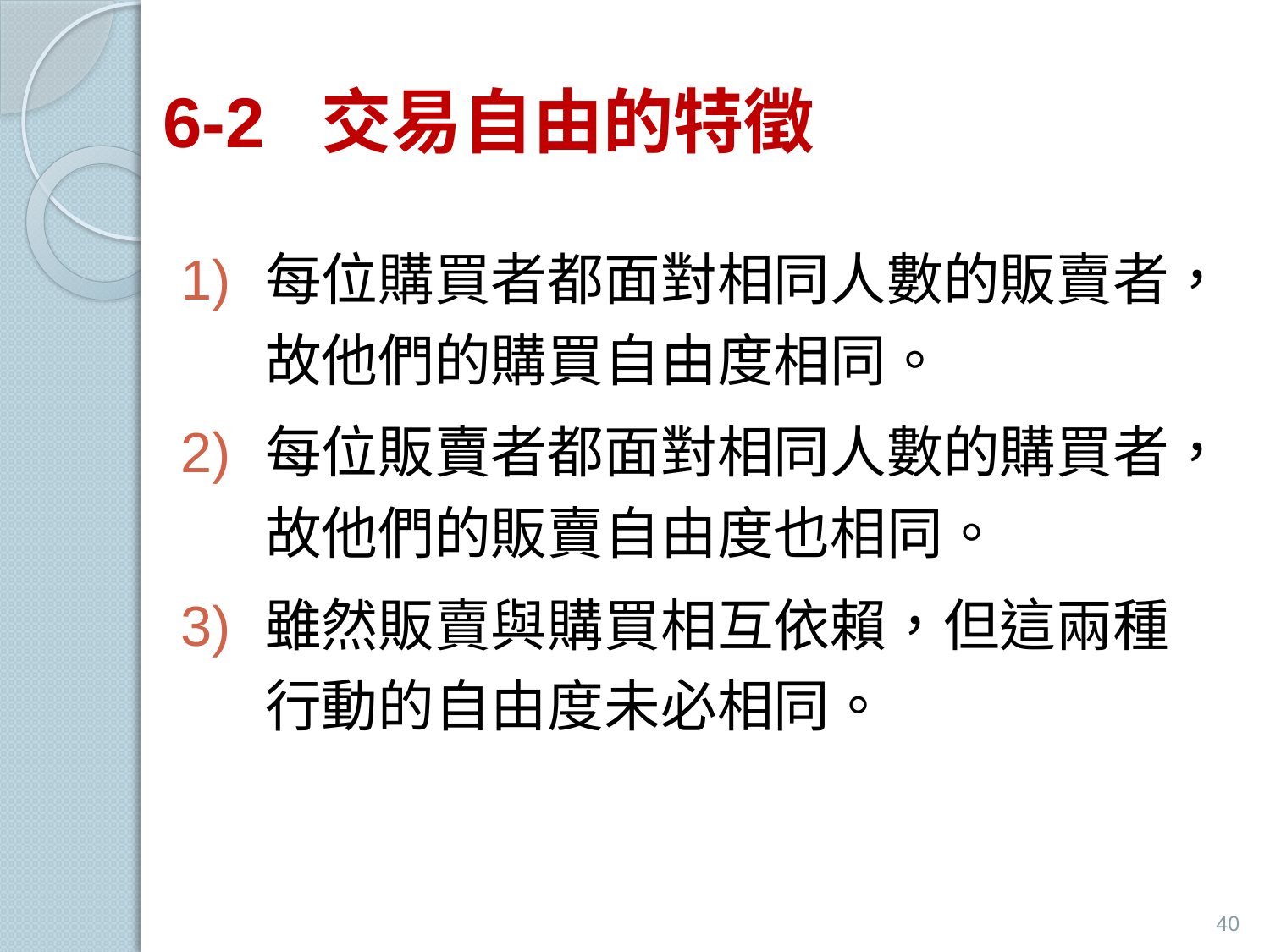

# 6-2  交易自由的特徵
每位購買者都面對相同人數的販賣者，故他們的購買自由度相同。
每位販賣者都面對相同人數的購買者，故他們的販賣自由度也相同。
雖然販賣與購買相互依賴，但這兩種行動的自由度未必相同。

40